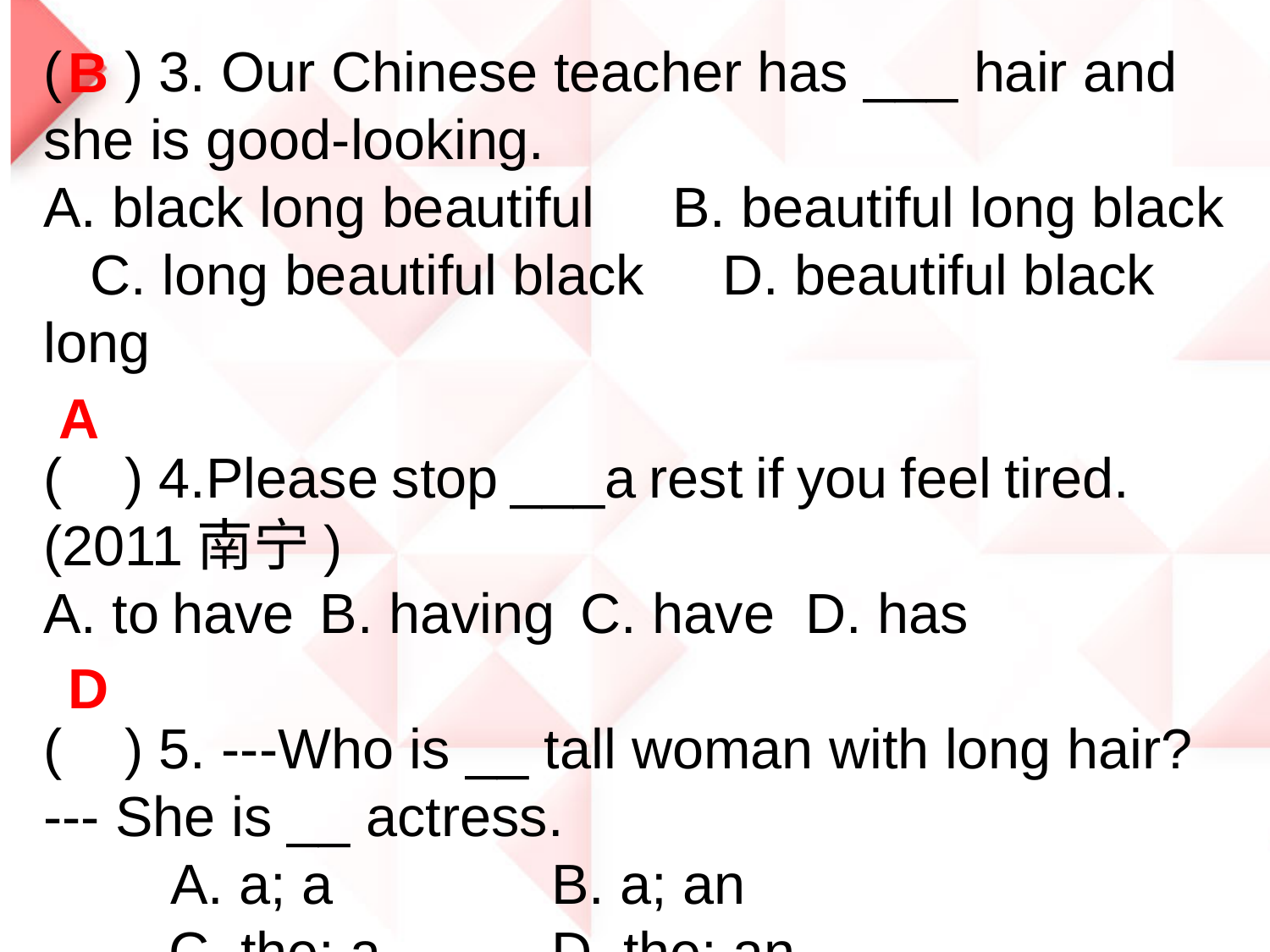

(    ) 3. Our Chinese teacher has ___ hair and she is good-looking.
A. black long beautiful     B. beautiful long black      C. long beautiful black     D. beautiful black long

(    ) 4.Please stop ___a rest if you feel tired. (2011南宁)
A. to have  B. having  C. have  	D. has

(    ) 5. ---Who is __ tall woman with long hair?
--- She is __ actress.
  	A. a; a　　　	B. a; an
        C. the; a 　　	D. the; an
B
A
D